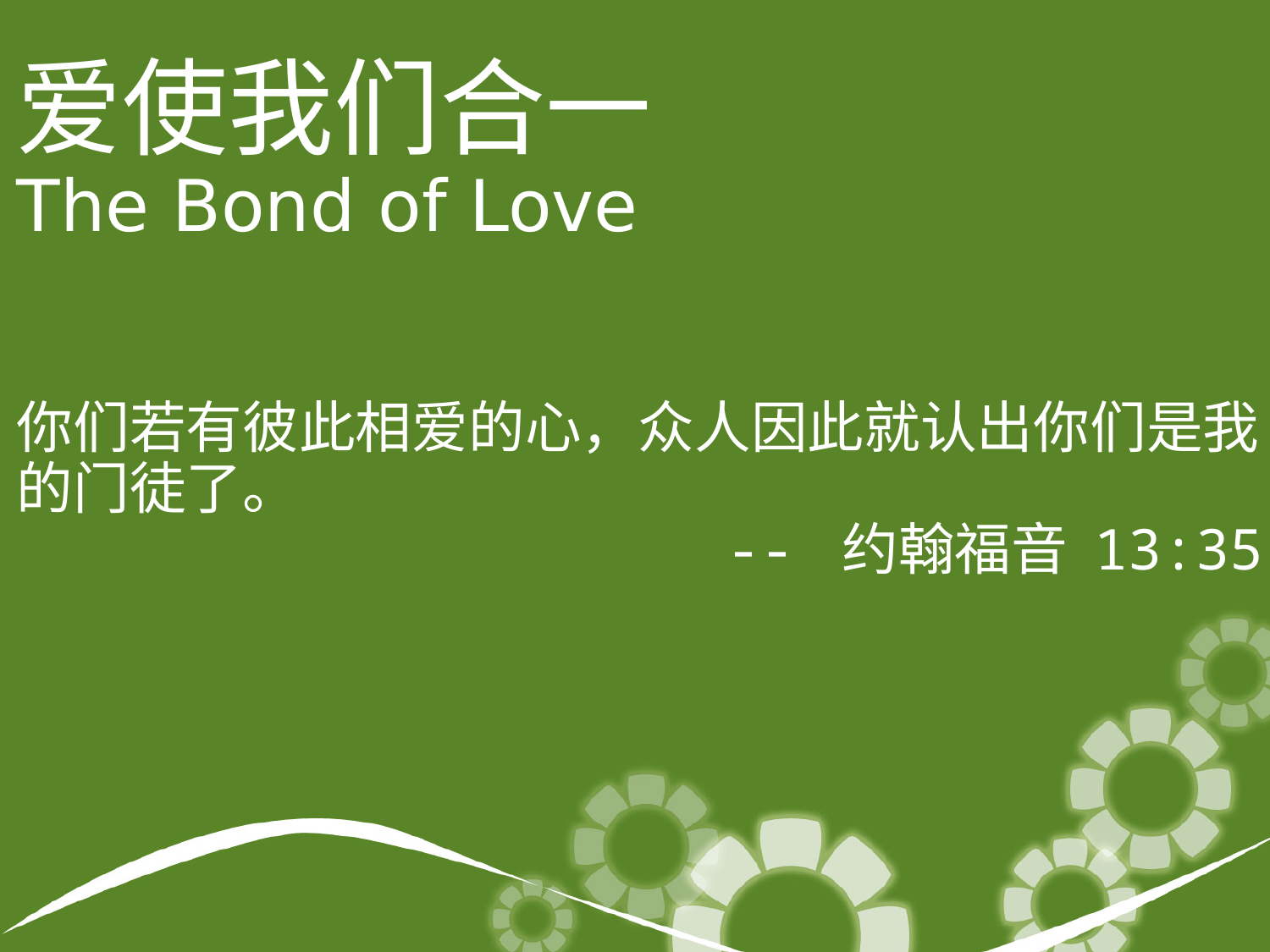

爱使我们合一
The Bond of Love

你们若有彼此相爱的心，众人因此就认出你们是我的门徒了。
-- 约翰福音 13:35